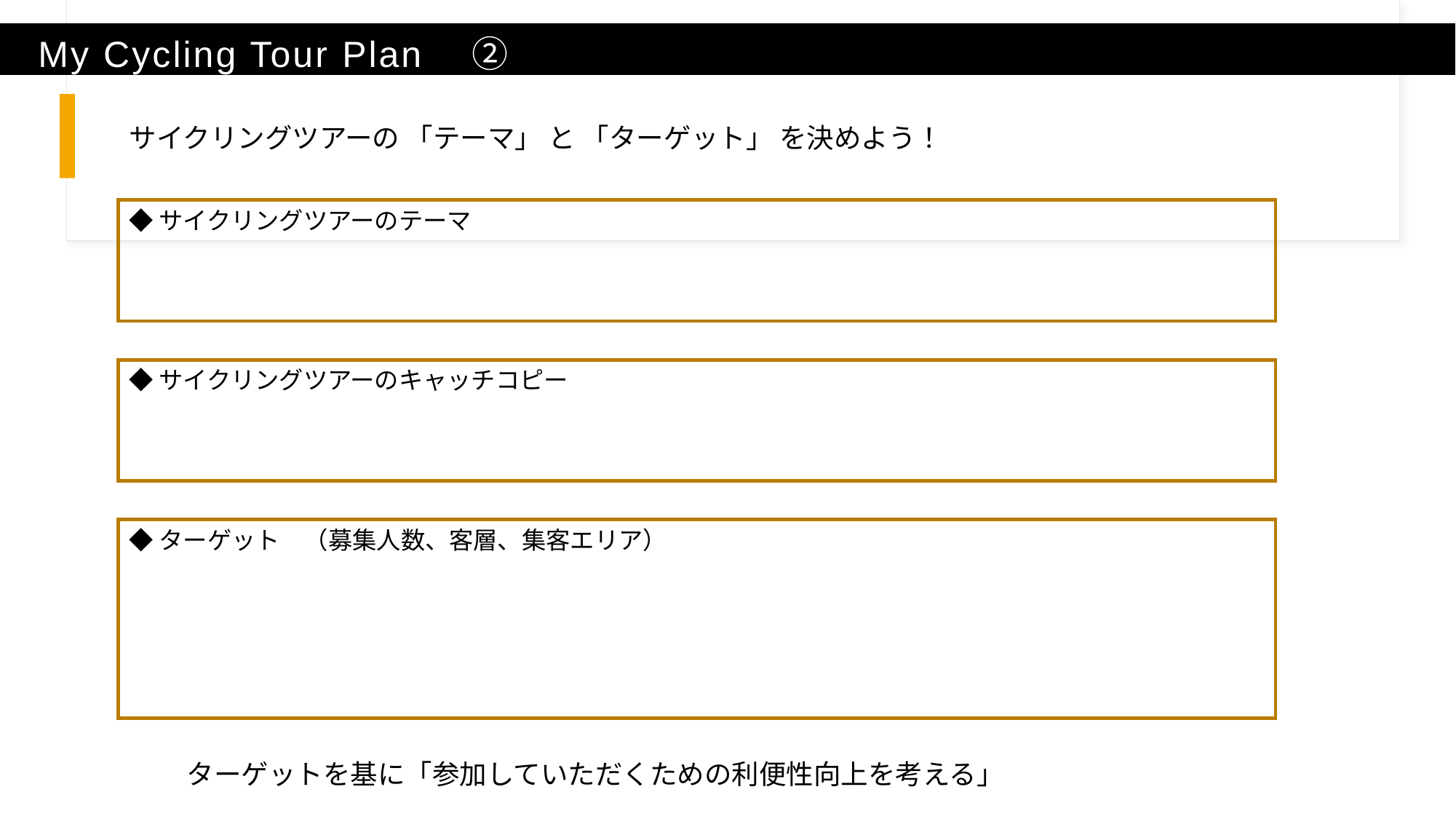

# My Cycling Tour Plan　②
サイクリングツアーの 「テーマ」 と 「ターゲット」 を決めよう！
◆サイクリングツアーのテーマ

◆サイクリングツアーのキャッチコピー

◆ターゲット　（募集人数、客層、集客エリア）

ターゲットを基に「参加していただくための利便性向上を考える」